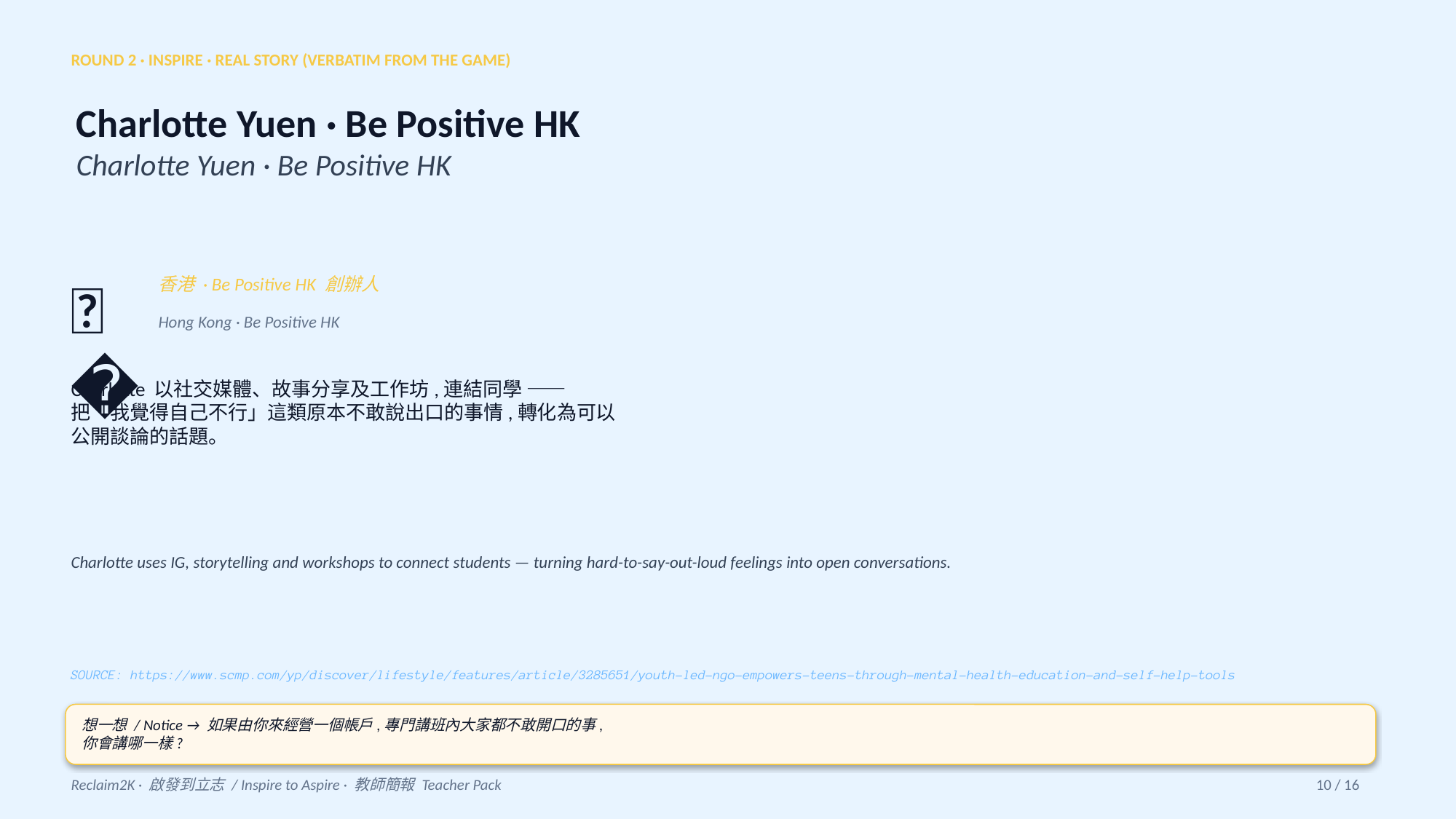

ROUND 2 · INSPIRE · REAL STORY (VERBATIM FROM THE GAME)
Charlotte Yuen · Be Positive HK
Charlotte Yuen · Be Positive HK
📣
香港 · Be Positive HK 創辦人
Hong Kong · Be Positive HK
Charlotte 以社交媒體、故事分享及工作坊,連結同學 ——
把「我覺得自己不行」這類原本不敢說出口的事情,轉化為可以
公開談論的話題。
Charlotte uses IG, storytelling and workshops to connect students — turning hard-to-say-out-loud feelings into open conversations.
SOURCE: https://www.scmp.com/yp/discover/lifestyle/features/article/3285651/youth-led-ngo-empowers-teens-through-mental-health-education-and-self-help-tools

想一想 / Notice → 如果由你來經營一個帳戶,專門講班內大家都不敢開口的事,
你會講哪一樣?
Reclaim2K · 啟發到立志 / Inspire to Aspire · 教師簡報 Teacher Pack
10 / 16